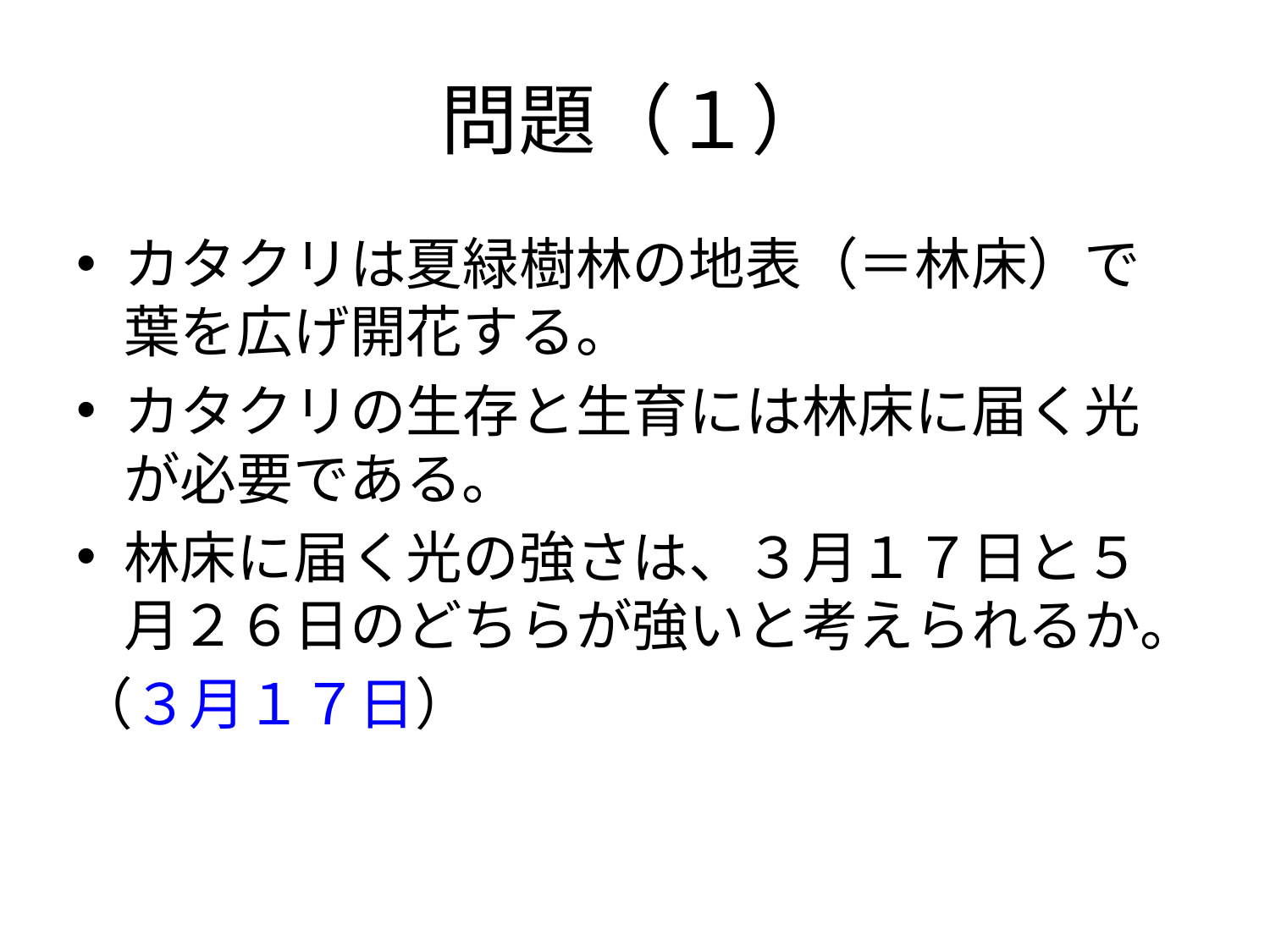

# 問題（１）
カタクリは夏緑樹林の地表（＝林床）で葉を広げ開花する。
カタクリの生存と生育には林床に届く光が必要である。
林床に届く光の強さは、３月１７日と５月２６日のどちらが強いと考えられるか。
（３月１７日）